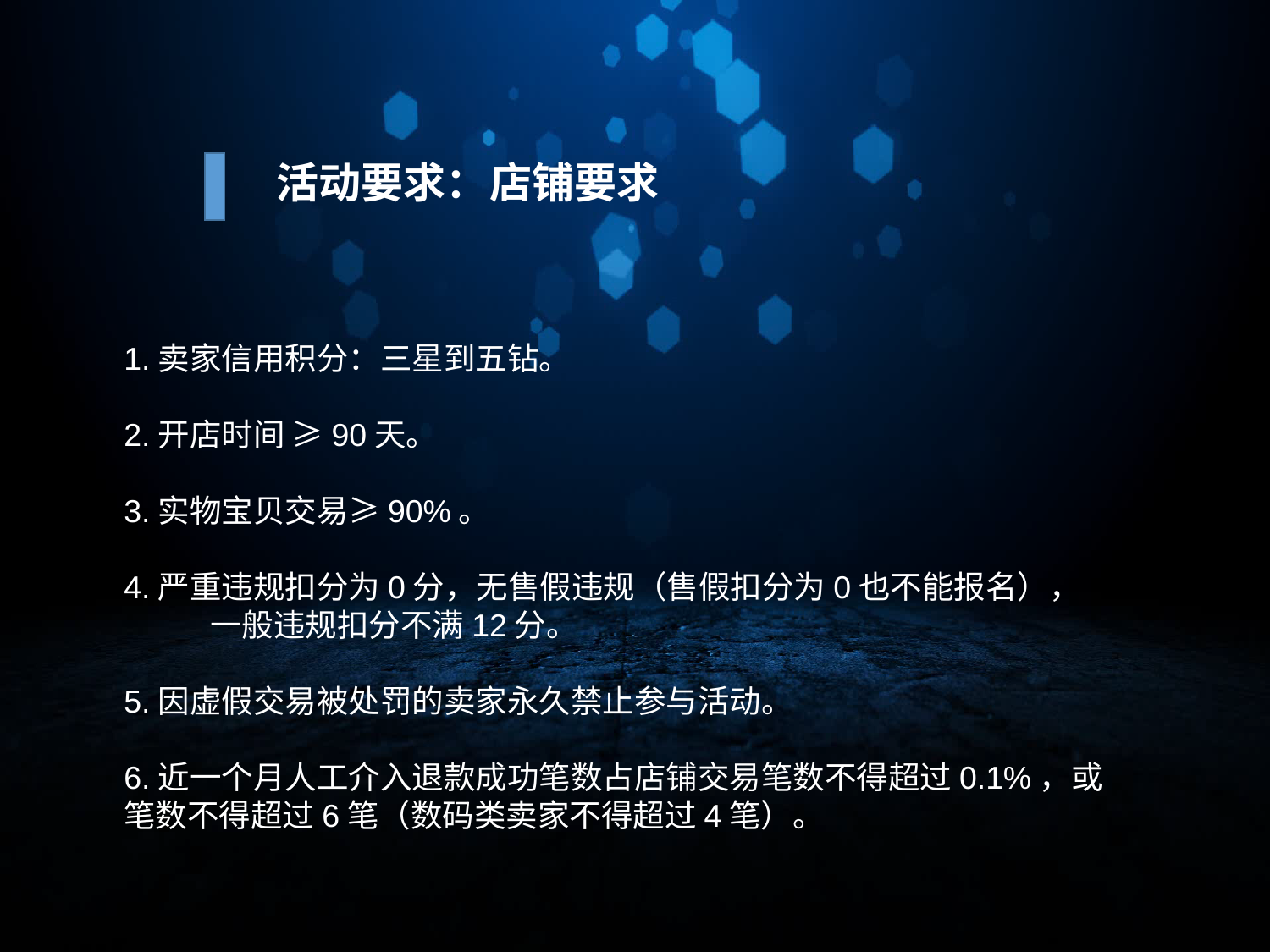

店铺要求
活动要求：

1.卖家信用积分：三星到五钻。

2.开店时间 ≥90天。

3.实物宝贝交易≥90%。

4.严重违规扣分为0分，无售假违规（售假扣分为0也不能报名），                一般违规扣分不满12分。

5.因虚假交易被处罚的卖家永久禁止参与活动。

6.近一个月人工介入退款成功笔数占店铺交易笔数不得超过0.1%，或笔数不得超过6笔（数码类卖家不得超过4笔）。